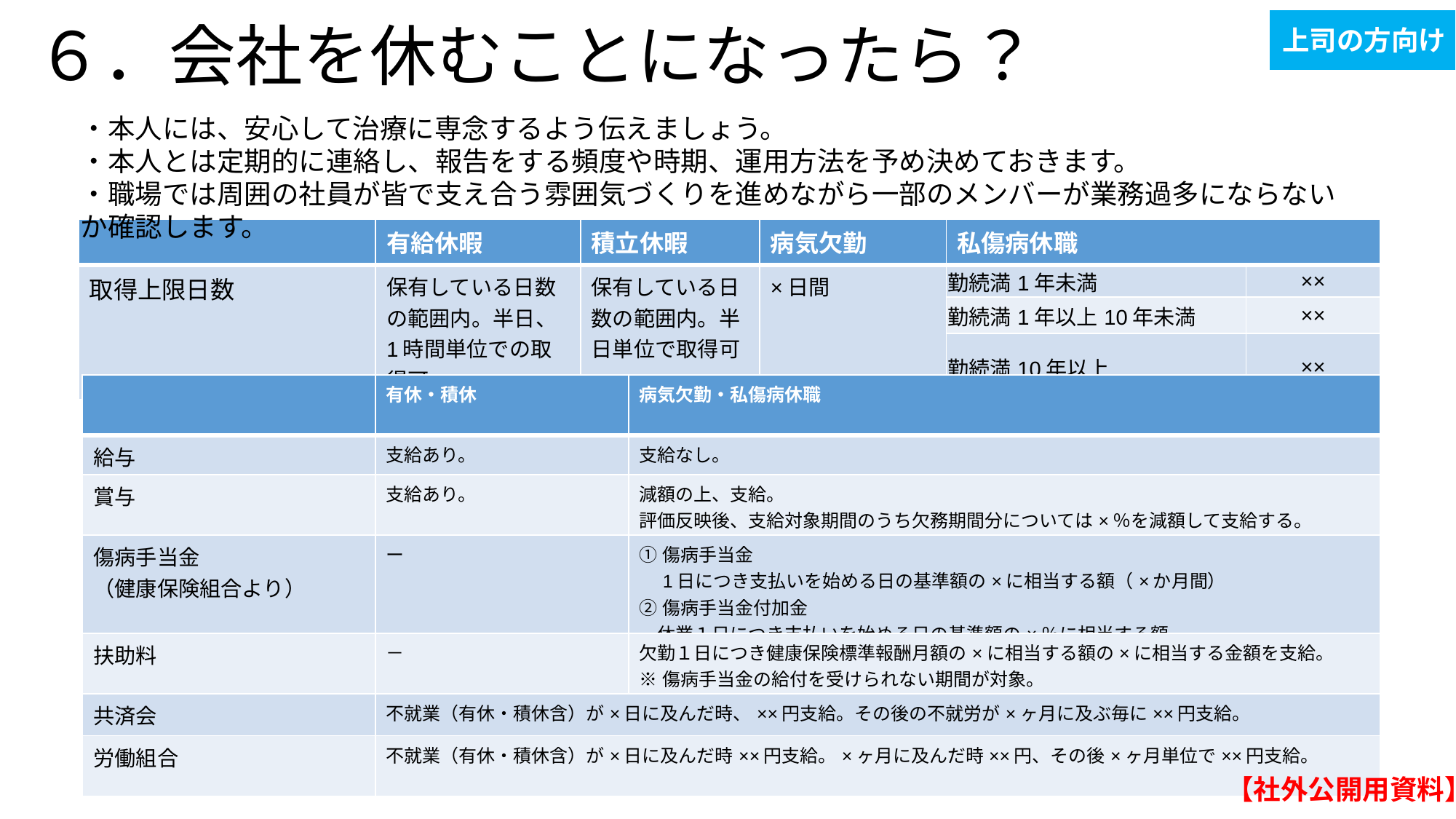

# ６．会社を休むことになったら？
上司の方向け
・本人には、安心して治療に専念するよう伝えましょう。
・本人とは定期的に連絡し、報告をする頻度や時期、運用方法を予め決めておきます。
・職場では周囲の社員が皆で支え合う雰囲気づくりを進めながら一部のメンバーが業務過多にならないか確認します。
|  | 有給休暇 | 積立休暇 | 病気欠勤 | 私傷病休職 |  |
| --- | --- | --- | --- | --- | --- |
| 取得上限日数 | 保有している日数の範囲内。半日、1時間単位での取得可 | 保有している日数の範囲内。半日単位で取得可 | ×日間 | 勤続満1年未満 | ×× |
|  |  |  |  | 勤続満1年以上10年未満 | ×× |
|  |  |  |  | 勤続満10年以上 | ×× |
|  | 有休・積休 | 病気欠勤・私傷病休職 |
| --- | --- | --- |
| 給与 | 支給あり。 | 支給なし。 |
| 賞与 | 支給あり。 | 減額の上、支給。 評価反映後、支給対象期間のうち欠務期間分については×％を減額して支給する。 |
| 傷病手当金 （健康保険組合より） | ー | ①傷病手当金 　1日につき支払いを始める日の基準額の×に相当する額（×か月間） ②傷病手当金付加金 　休業１日につき支払いを始める日の基準額の×％に相当する額 |
| 扶助料 | － | 欠勤１日につき健康保険標準報酬月額の×に相当する額の×に相当する金額を支給。 ※傷病手当金の給付を受けられない期間が対象。 |
| 共済会 | 不就業（有休・積休含）が×日に及んだ時、××円支給。その後の不就労が×ヶ月に及ぶ毎に××円支給。 |  |
| 労働組合 | 不就業（有休・積休含）が×日に及んだ時××円支給。×ヶ月に及んだ時××円、その後×ヶ月単位で××円支給。 |  |
【社外公開用資料】